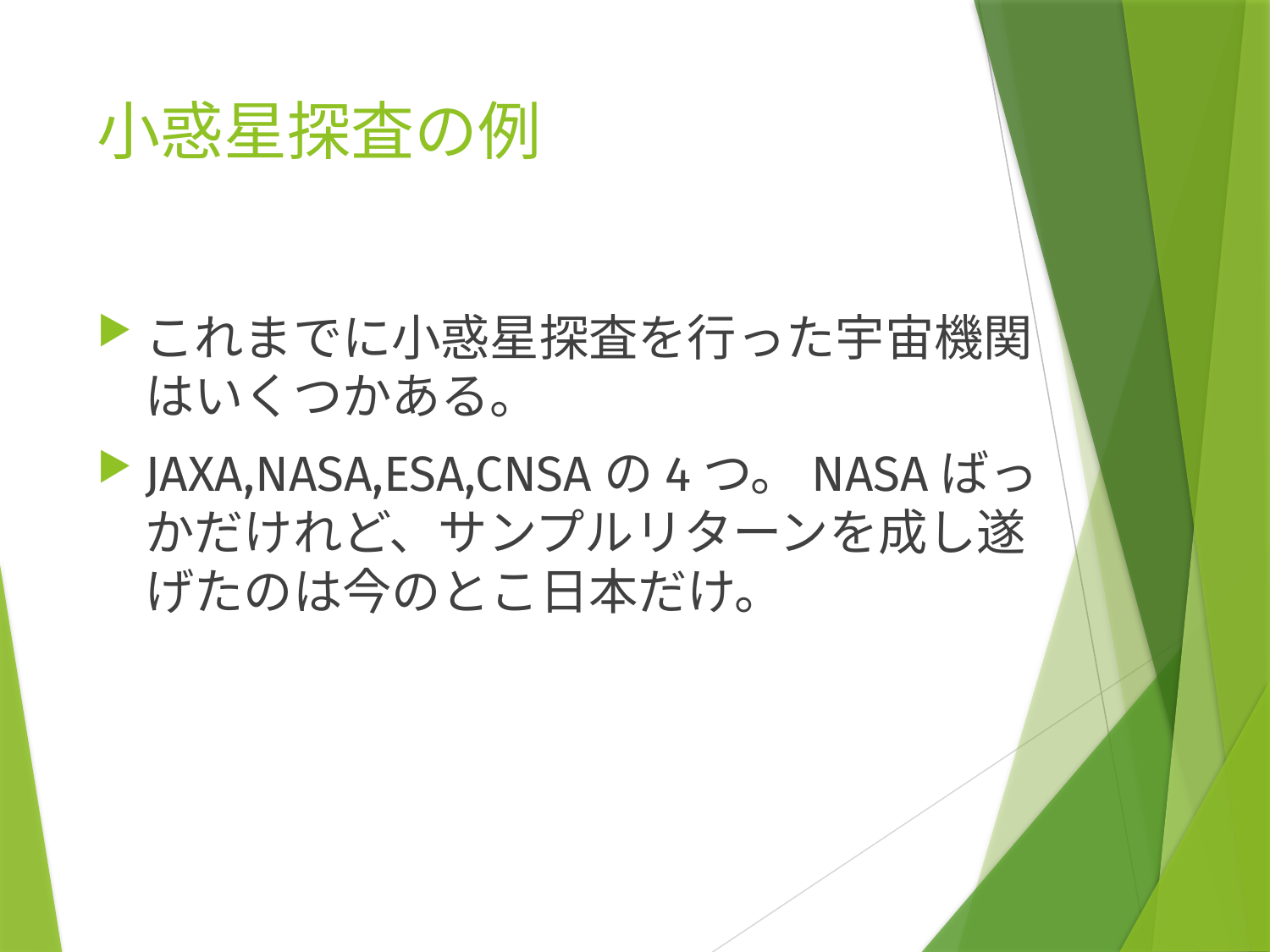

# 小惑星探査の例
これまでに小惑星探査を行った宇宙機関はいくつかある。
JAXA,NASA,ESA,CNSAの4つ。NASAばっかだけれど、サンプルリターンを成し遂げたのは今のとこ日本だけ。